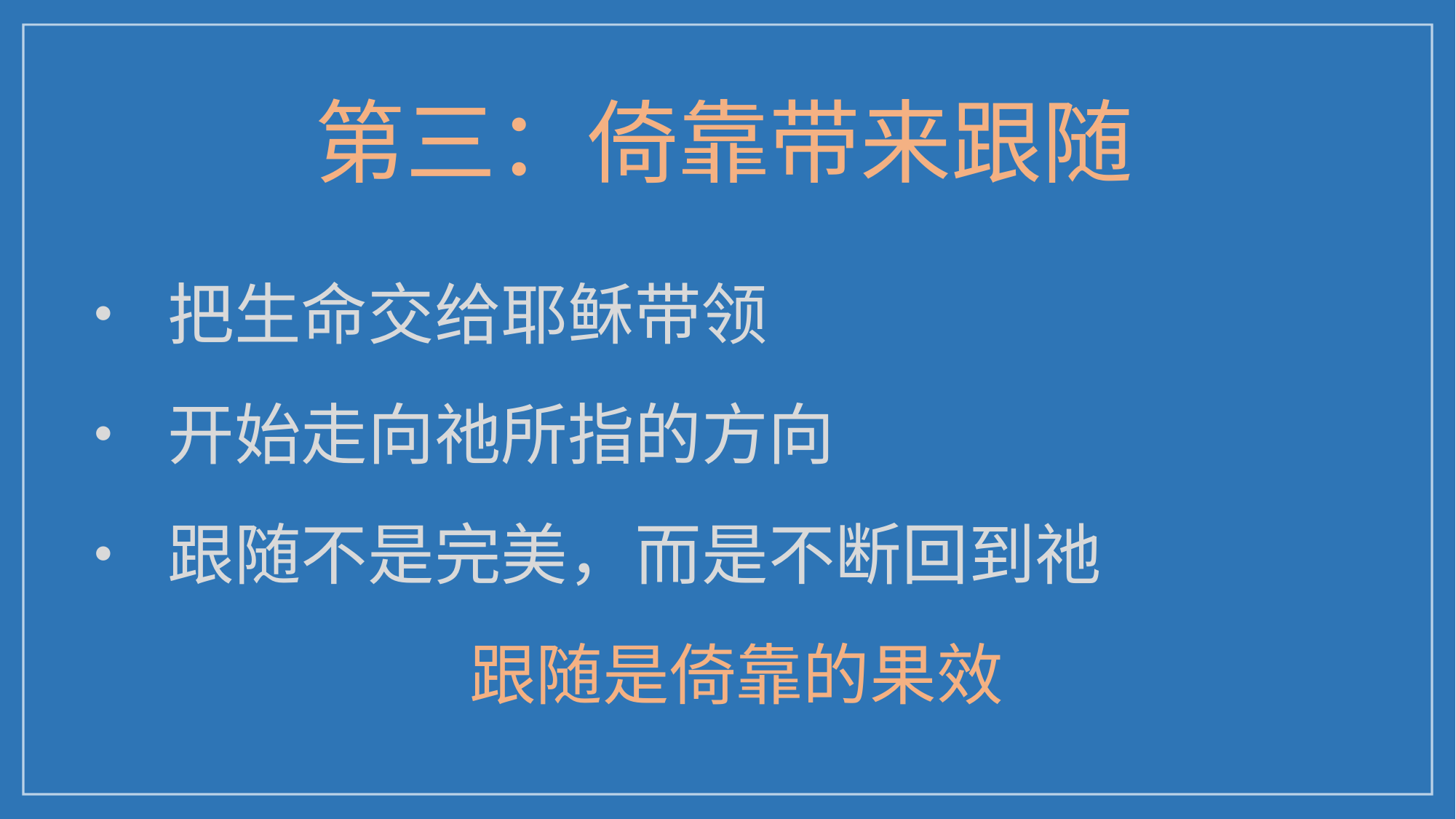

第三：倚靠带来跟随
• 把生命交给耶稣带领
• 开始走向祂所指的方向
• 跟随不是完美，而是不断回到祂
跟随是倚靠的果效